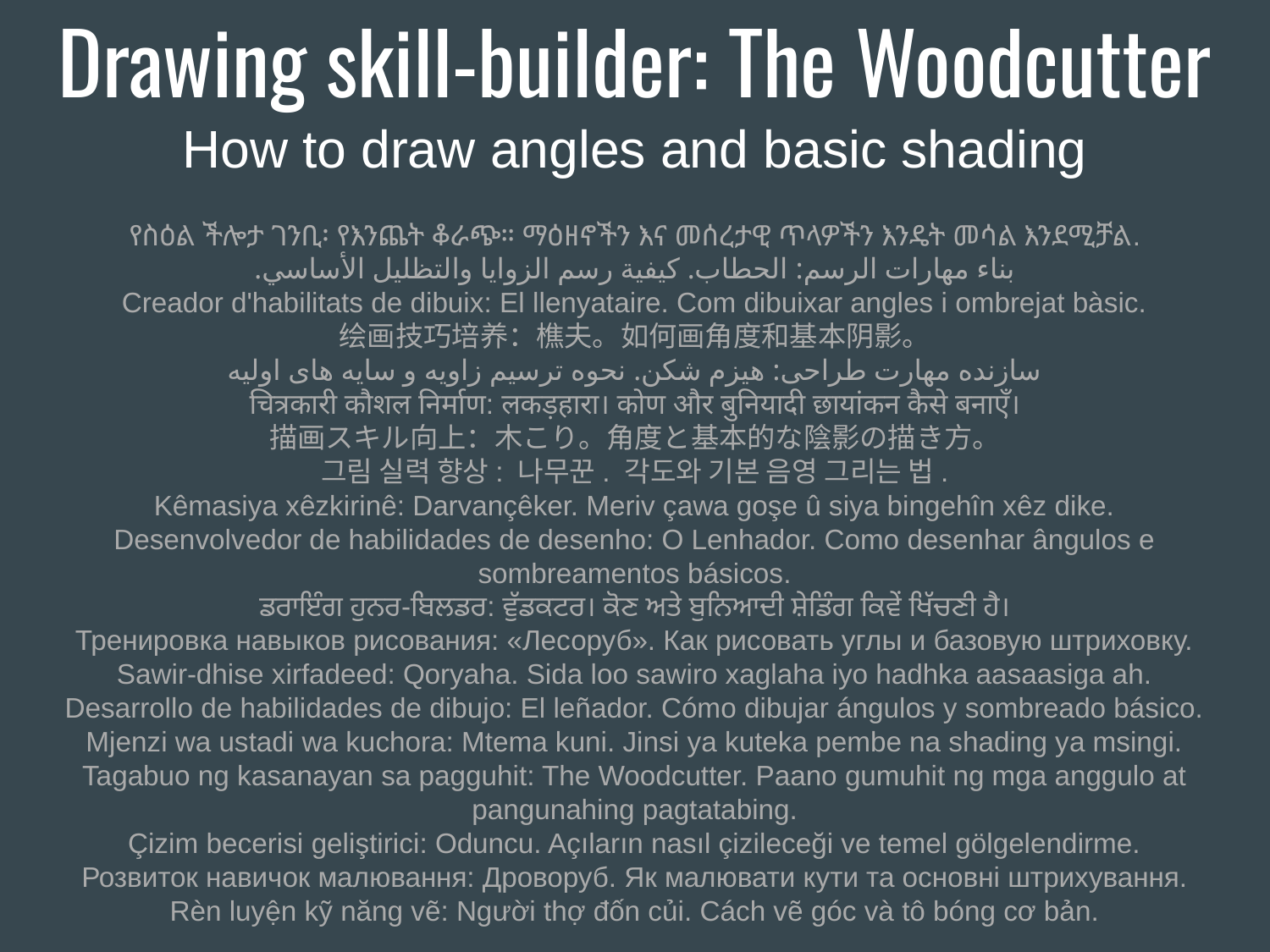

Drawing skill-builder: The Woodcutter
How to draw angles and basic shading
የስዕል ችሎታ ገንቢ፡ የእንጨት ቆራጭ። ማዕዘኖችን እና መሰረታዊ ጥላዎችን እንዴት መሳል እንደሚቻል.
بناء مهارات الرسم: الحطاب. كيفية رسم الزوايا والتظليل الأساسي.
Creador d'habilitats de dibuix: El llenyataire. Com dibuixar angles i ombrejat bàsic.
绘画技巧培养：樵夫。如何画角度和基本阴影。
سازنده مهارت طراحی: هیزم شکن. نحوه ترسیم زاویه و سایه های اولیه
चित्रकारी कौशल निर्माण: लकड़हारा। कोण और बुनियादी छायांकन कैसे बनाएँ।
描画スキル向上：木こり。角度と基本的な陰影の描き方。
그림 실력 향상: 나무꾼. 각도와 기본 음영 그리는 법.
Kêmasiya xêzkirinê: Darvançêker. Meriv çawa goşe û siya bingehîn xêz dike.
Desenvolvedor de habilidades de desenho: O Lenhador. Como desenhar ângulos e sombreamentos básicos.
ਡਰਾਇੰਗ ਹੁਨਰ-ਬਿਲਡਰ: ਵੁੱਡਕਟਰ। ਕੋਣ ਅਤੇ ਬੁਨਿਆਦੀ ਸ਼ੇਡਿੰਗ ਕਿਵੇਂ ਖਿੱਚਣੀ ਹੈ।
Тренировка навыков рисования: «Лесоруб». Как рисовать углы и базовую штриховку.
Sawir-dhise xirfadeed: Qoryaha. Sida loo sawiro xaglaha iyo hadhka aasaasiga ah.
Desarrollo de habilidades de dibujo: El leñador. Cómo dibujar ángulos y sombreado básico.
Mjenzi wa ustadi wa kuchora: Mtema kuni. Jinsi ya kuteka pembe na shading ya msingi.
Tagabuo ng kasanayan sa pagguhit: The Woodcutter. Paano gumuhit ng mga anggulo at pangunahing pagtatabing.
Çizim becerisi geliştirici: Oduncu. Açıların nasıl çizileceği ve temel gölgelendirme.
Розвиток навичок малювання: Дроворуб. Як малювати кути та основні штрихування.
Rèn luyện kỹ năng vẽ: Người thợ đốn củi. Cách vẽ góc và tô bóng cơ bản.